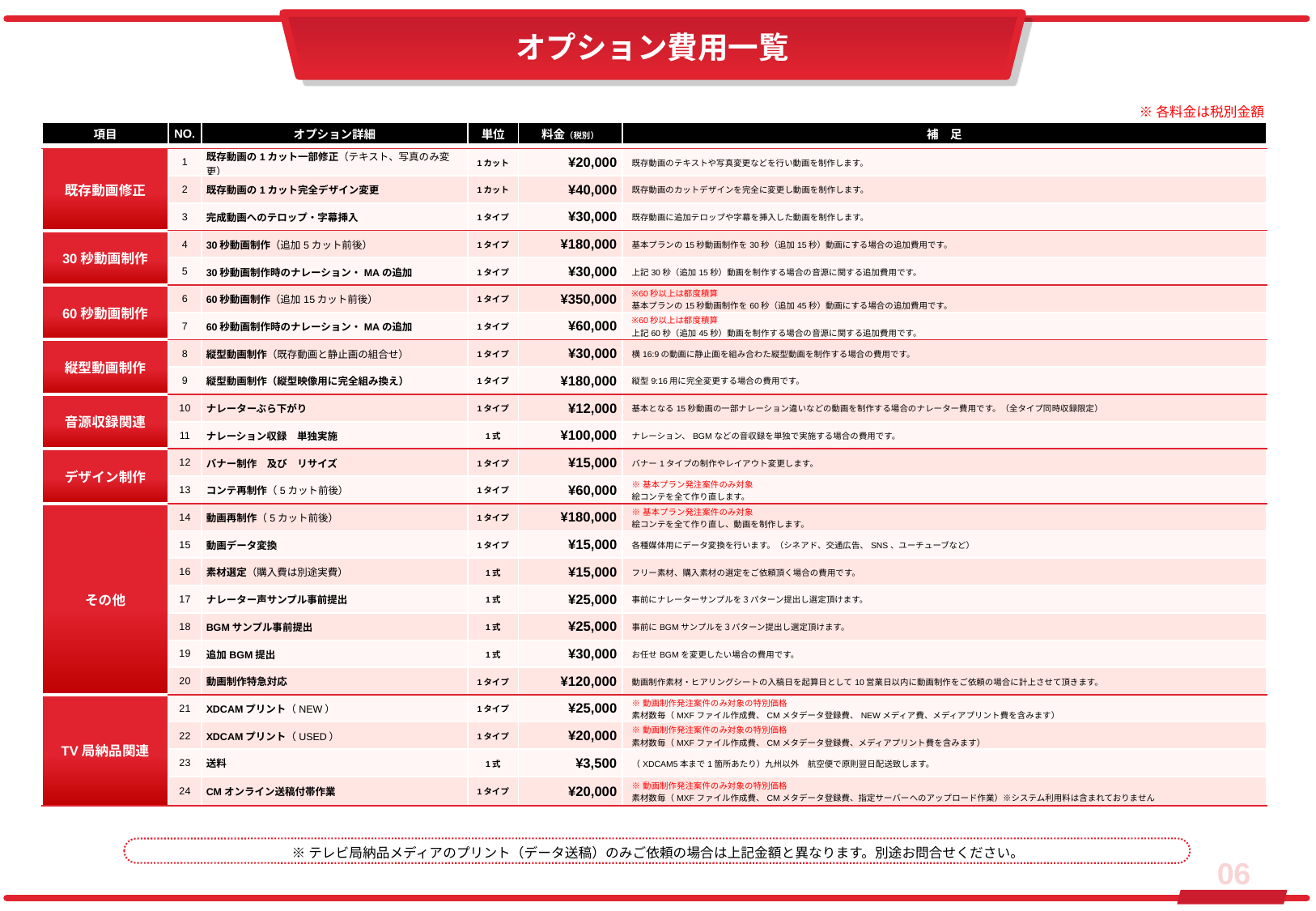

オプション費用一覧
※各料金は税別金額
| 項目 | NO. | オプション詳細 | 単位 | 料金（税別） | 補　足 |
| --- | --- | --- | --- | --- | --- |
|  |  |  |  |  |  |
| 既存動画修正 | 1 | 既存動画の1カット一部修正（テキスト、写真のみ変更） | 1カット | ¥20,000 | 既存動画のテキストや写真変更などを行い動画を制作します。 |
|  | 2 | 既存動画の1カット完全デザイン変更 | 1カット | ¥40,000 | 既存動画のカットデザインを完全に変更し動画を制作します。 |
|  | 3 | 完成動画へのテロップ・字幕挿入 | 1タイプ | ¥30,000 | 既存動画に追加テロップや字幕を挿入した動画を制作します。 |
| 30秒動画制作 | 4 | 30秒動画制作（追加5カット前後） | 1タイプ | ¥180,000 | 基本プランの15秒動画制作を30秒（追加15秒）動画にする場合の追加費用です。 |
|  | 5 | 30秒動画制作時のナレーション・MAの追加 | 1タイプ | ¥30,000 | 上記30秒（追加15秒）動画を制作する場合の音源に関する追加費用です。 |
| 60秒動画制作 | 6 | 60秒動画制作（追加15カット前後） | 1タイプ | ¥350,000 | ※60秒以上は都度積算 基本プランの15秒動画制作を60秒（追加45秒）動画にする場合の追加費用です。 |
|  | 7 | 60秒動画制作時のナレーション・MAの追加 | 1タイプ | ¥60,000 | ※60秒以上は都度積算 上記60秒（追加45秒）動画を制作する場合の音源に関する追加費用です。 |
| 縦型動画制作 | 8 | 縦型動画制作（既存動画と静止画の組合せ） | 1タイプ | ¥30,000 | 横16:9の動画に静止画を組み合わた縦型動画を制作する場合の費用です。 |
|  | 9 | 縦型動画制作（縦型映像用に完全組み換え） | 1タイプ | ¥180,000 | 縦型9:16用に完全変更する場合の費用です。 |
| 音源収録関連 | 10 | ナレーターぶら下がり | 1タイプ | ¥12,000 | 基本となる15秒動画の一部ナレーション違いなどの動画を制作する場合のナレーター費用です。（全タイプ同時収録限定） |
|  | 11 | ナレーション収録　単独実施 | 1式 | ¥100,000 | ナレーション、BGMなどの音収録を単独で実施する場合の費用です。 |
| デザイン制作 | 12 | バナー制作　及び　リサイズ | 1タイプ | ¥15,000 | バナー1タイプの制作やレイアウト変更します。 |
|  | 13 | コンテ再制作（5カット前後） | 1タイプ | ¥60,000 | ※基本プラン発注案件のみ対象 絵コンテを全て作り直します。 |
| その他 | 14 | 動画再制作（5カット前後） | 1タイプ | ¥180,000 | ※基本プラン発注案件のみ対象 絵コンテを全て作り直し、動画を制作します。 |
|  | 15 | 動画データ変換 | 1タイプ | ¥15,000 | 各種媒体用にデータ変換を行います。（シネアド、交通広告、SNS、ユーチューブなど） |
|  | 16 | 素材選定（購入費は別途実費） | 1式 | ¥15,000 | フリー素材、購入素材の選定をご依頼頂く場合の費用です。 |
|  | 17 | ナレーター声サンプル事前提出 | 1式 | ¥25,000 | 事前にナレーターサンプルを３パターン提出し選定頂けます。 |
|  | 18 | BGMサンプル事前提出 | 1式 | ¥25,000 | 事前にBGMサンプルを３パターン提出し選定頂けます。 |
|  | 19 | 追加BGM提出 | 1式 | ¥30,000 | お任せBGMを変更したい場合の費用です。 |
|  | 20 | 動画制作特急対応 | 1タイプ | ¥120,000 | 動画制作素材・ヒアリングシートの入稿日を起算日として10営業日以内に動画制作をご依頼の場合に計上させて頂きます。 |
| TV局納品関連 | 21 | XDCAMプリント（NEW） | 1タイプ | ¥25,000 | ※動画制作発注案件のみ対象の特別価格 素材数毎（MXFファイル作成費、CMメタデータ登録費、NEWメディア費、メディアプリント費を含みます） |
|  | 22 | XDCAMプリント（USED） | 1タイプ | ¥20,000 | ※動画制作発注案件のみ対象の特別価格 素材数毎（MXFファイル作成費、CMメタデータ登録費、メディアプリント費を含みます） |
|  | 23 | 送料 | 1式 | ¥3,500 | （XDCAM5本まで1箇所あたり）九州以外　航空便で原則翌日配送致します。 |
|  | 24 | CMオンライン送稿付帯作業 | 1タイプ | ¥20,000 | ※動画制作発注案件のみ対象の特別価格 素材数毎（MXFファイル作成費、CMメタデータ登録費、指定サーバーへのアップロード作業）※システム利用料は含まれておりません |

※テレビ局納品メディアのプリント（データ送稿）のみご依頼の場合は上記金額と異なります。別途お問合せください。
06